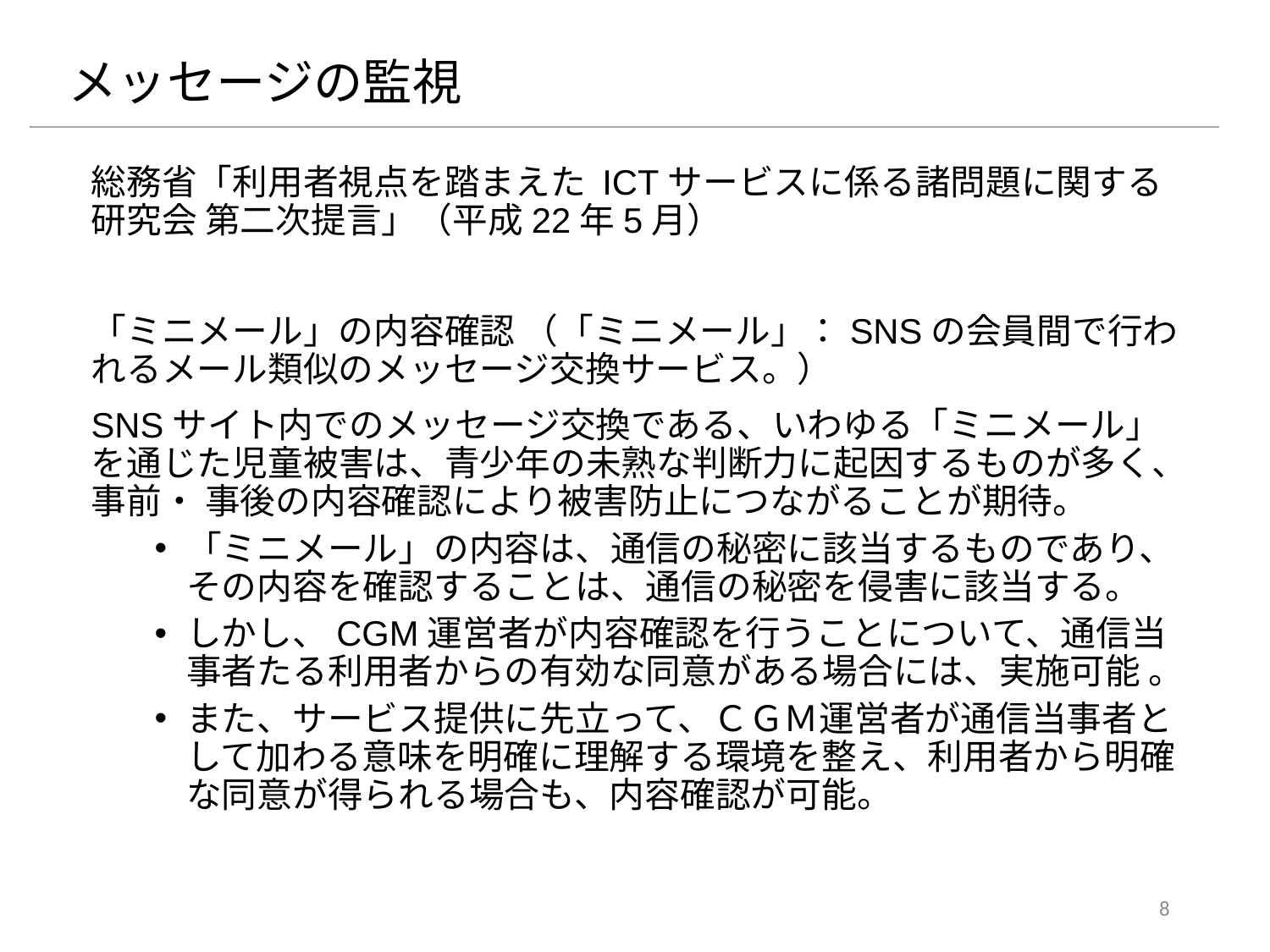

メッセージの監視
総務省「利用者視点を踏まえた ICTサービスに係る諸問題に関する研究会 第二次提言」（平成22年5月）

「ミニメール」の内容確認 （「ミニメール」：SNSの会員間で行われるメール類似のメッセージ交換サービス。）
SNSサイト内でのメッセージ交換である、いわゆる「ミニメール」を通じた児童被害は、青少年の未熟な判断力に起因するものが多く、事前・ 事後の内容確認により被害防止につながることが期待。
「ミニメール」の内容は、通信の秘密に該当するものであり、その内容を確認することは、通信の秘密を侵害に該当する。
しかし、CGM運営者が内容確認を行うことについて、通信当事者たる利用者からの有効な同意がある場合には、実施可能 。
また、サービス提供に先立って、ＣＧＭ運営者が通信当事者として加わる意味を明確に理解する環境を整え、利用者から明確 な同意が得られる場合も、内容確認が可能。
8